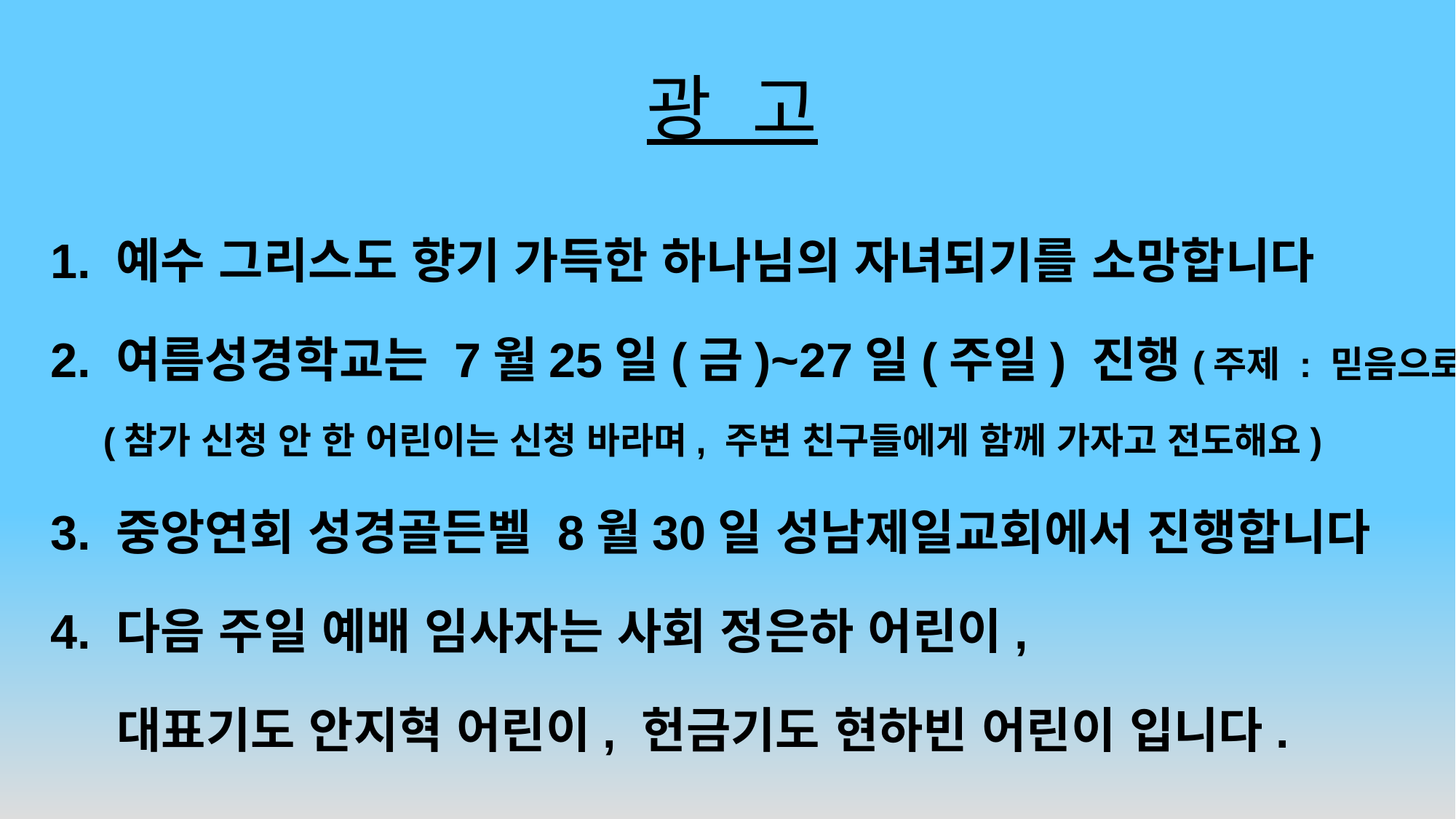

# 광  고
1. 예수 그리스도 향기 가득한 하나님의 자녀되기를 소망합니다
2. 여름성경학교는 7월25일(금)~27일(주일) 진행(주제 : 믿음으로)
(참가 신청 안 한 어린이는 신청 바라며, 주변 친구들에게 함께 가자고 전도해요)
3. 중앙연회 성경골든벨 8월30일 성남제일교회에서 진행합니다
4. 다음 주일 예배 임사자는 사회 정은하 어린이,
    대표기도 안지혁 어린이, 헌금기도 현하빈 어린이 입니다.